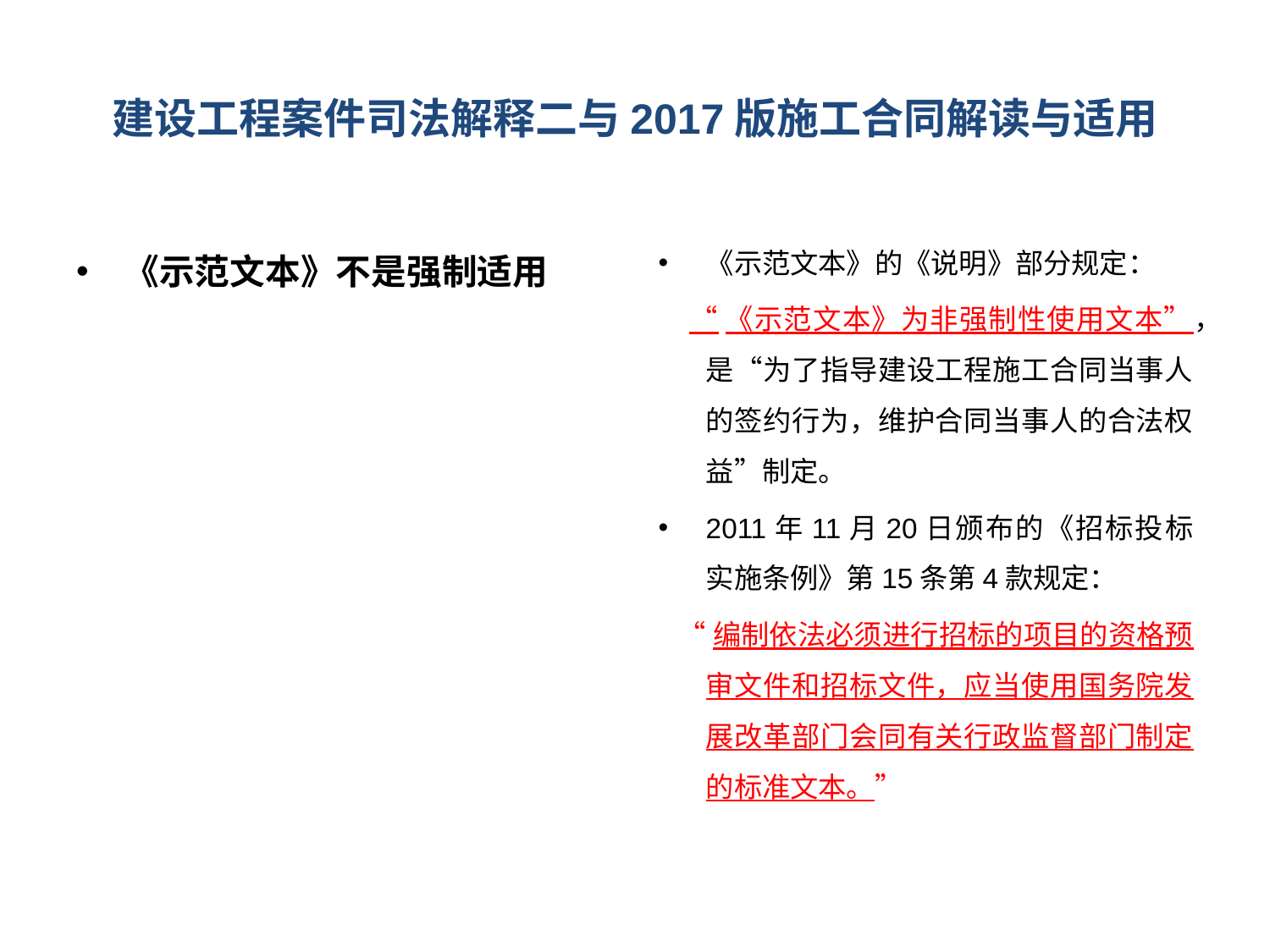

# 建设工程案件司法解释二与2017版施工合同解读与适用
《示范文本》不是强制适用
《示范文本》的《说明》部分规定：
    “《示范文本》为非强制性使用文本”，是“为了指导建设工程施工合同当事人的签约行为，维护合同当事人的合法权益”制定。
2011年11月20日颁布的《招标投标实施条例》第15条第4款规定：
   “编制依法必须进行招标的项目的资格预审文件和招标文件，应当使用国务院发展改革部门会同有关行政监督部门制定的标准文本。”
8